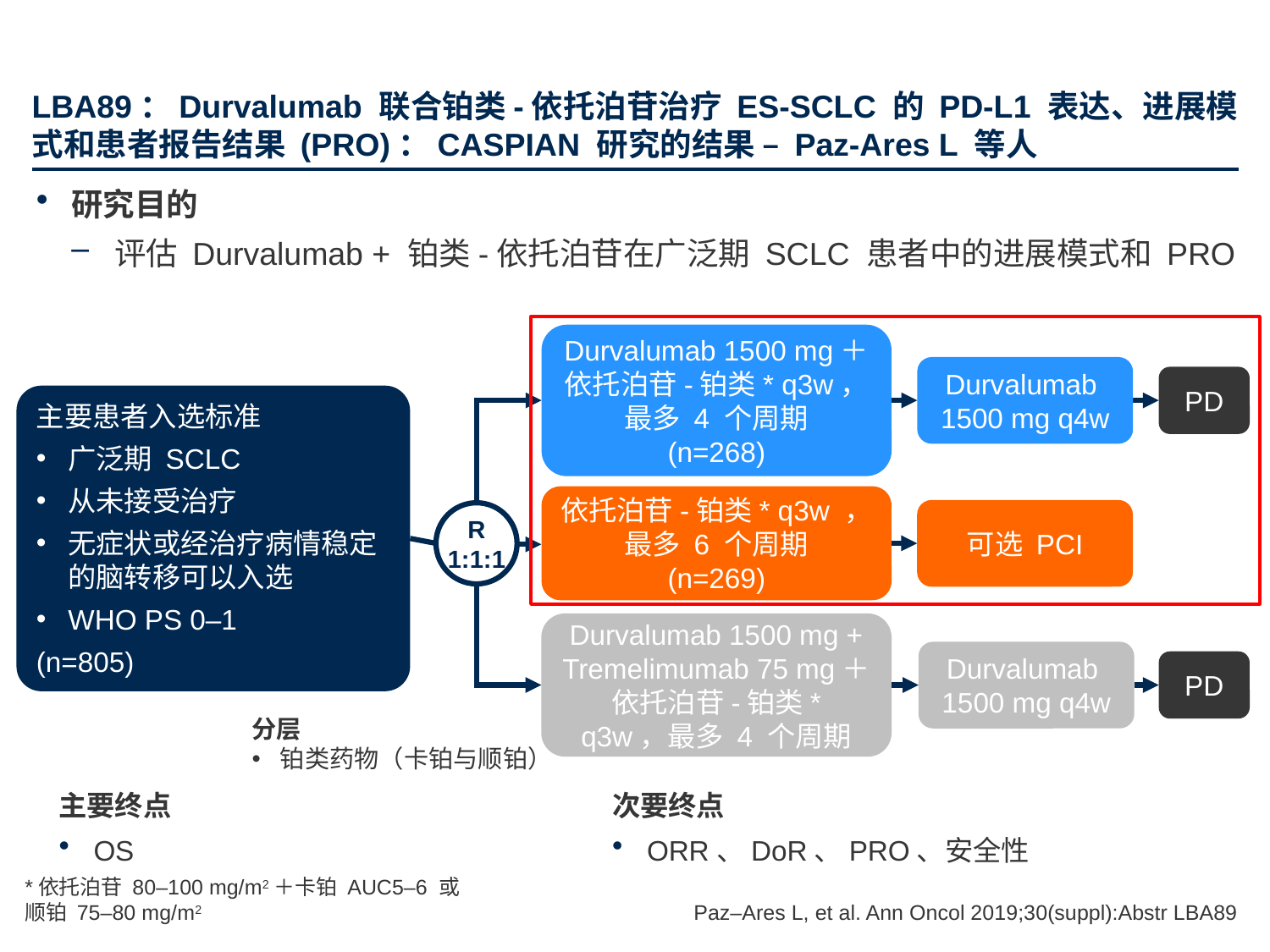

# LBA89：Durvalumab 联合铂类-依托泊苷治疗 ES-SCLC 的 PD-L1 表达、进展模式和患者报告结果 (PRO)：CASPIAN 研究的结果 – Paz-Ares L 等人
研究目的
评估 Durvalumab + 铂类-依托泊苷在广泛期 SCLC 患者中的进展模式和 PRO

Durvalumab 1500 mg＋
依托泊苷-铂类* q3w，最多 4 个周期
(n=268)
Durvalumab
1500 mg q4w
PD
主要患者入选标准
广泛期 SCLC
从未接受治疗
无症状或经治疗病情稳定的脑转移可以入选
WHO PS 0–1
(n=805)
依托泊苷-铂类* q3w ，最多 6 个周期
(n=269)
可选 PCI
R
1:1:1
Durvalumab 1500 mg + Tremelimumab 75 mg＋
依托泊苷-铂类*
q3w，最多 4 个周期
Durvalumab
1500 mg q4w
PD
分层
铂类药物（卡铂与顺铂）
主要终点
OS
次要终点
ORR、DoR、PRO、安全性
*依托泊苷 80–100 mg/m2＋卡铂 AUC5–6 或
顺铂 75–80 mg/m2
Paz–Ares L, et al. Ann Oncol 2019;30(suppl):Abstr LBA89